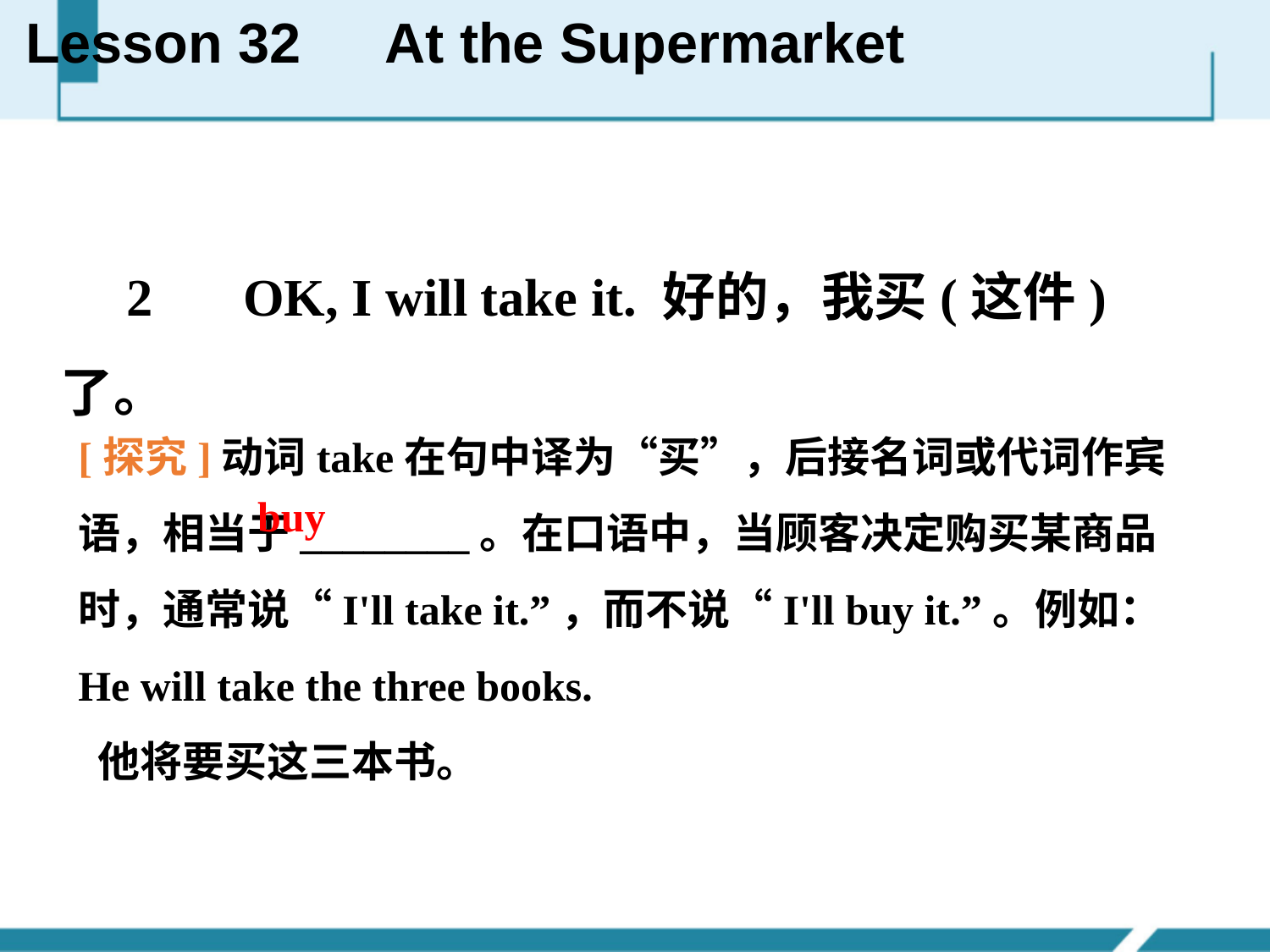

Lesson 32　At the Supermarket
　2　 OK, I will take it. 好的，我买(这件)了。
[探究]动词take在句中译为“买”，后接名词或代词作宾语，相当于________。在口语中，当顾客决定购买某商品时，通常说“I'll take it.”，而不说“I'll buy it.”。例如：
He will take the three books.
 他将要买这三本书。
buy